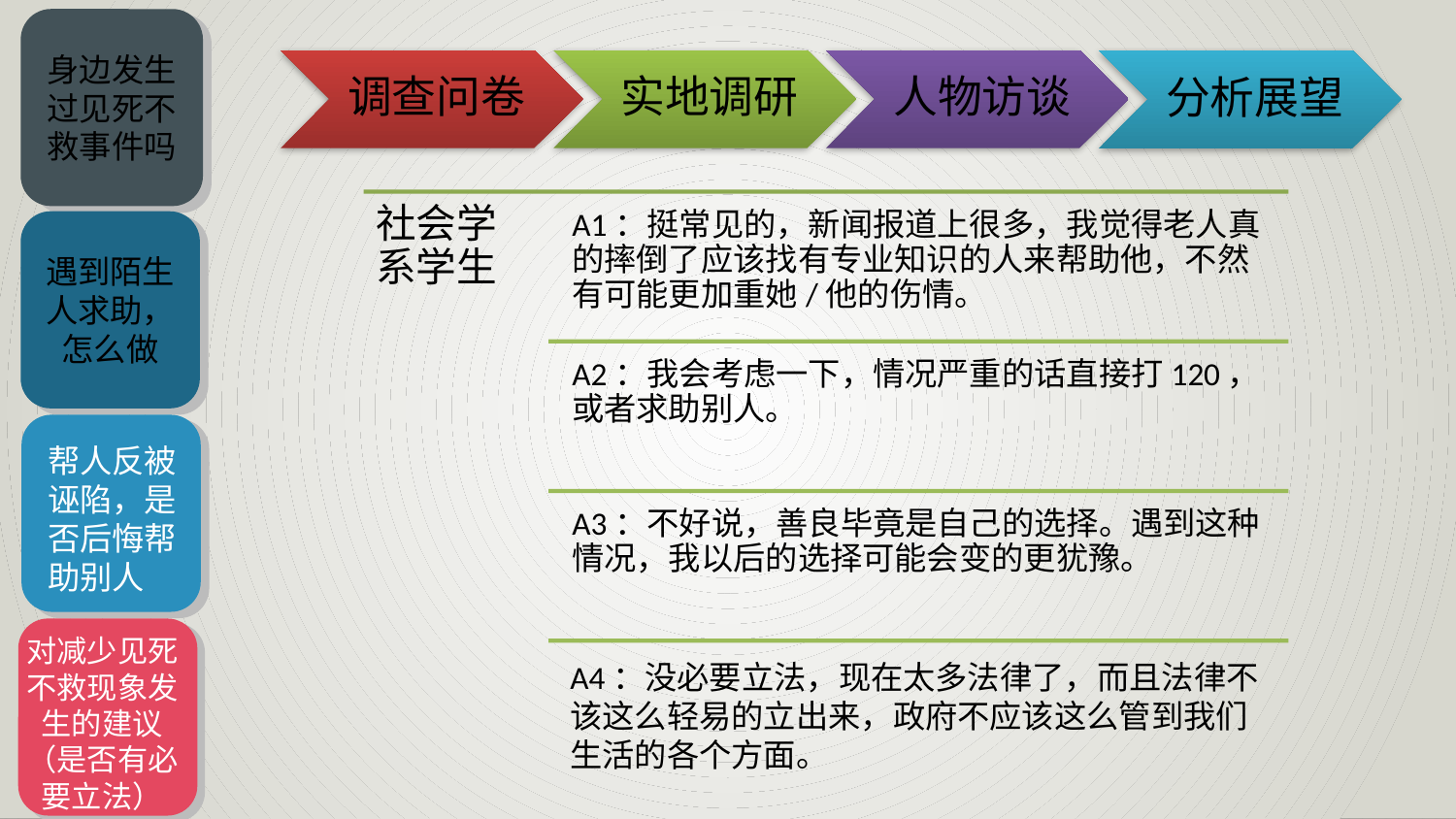

身边发生过见死不救事件吗

调查问卷
实地调研
人物访谈
分析展望
社会学系学生
A1：挺常见的，新闻报道上很多，我觉得老人真的摔倒了应该找有专业知识的人来帮助他，不然有可能更加重她/他的伤情。
A2：我会考虑一下，情况严重的话直接打120，或者求助别人。
A3：不好说，善良毕竟是自己的选择。遇到这种情况，我以后的选择可能会变的更犹豫。
遇到陌生人求助，怎么做

帮人反被诬陷，是否后悔帮助别人

对减少见死不救现象发生的建议（是否有必要立法）
A4：没必要立法，现在太多法律了，而且法律不该这么轻易的立出来，政府不应该这么管到我们生活的各个方面。